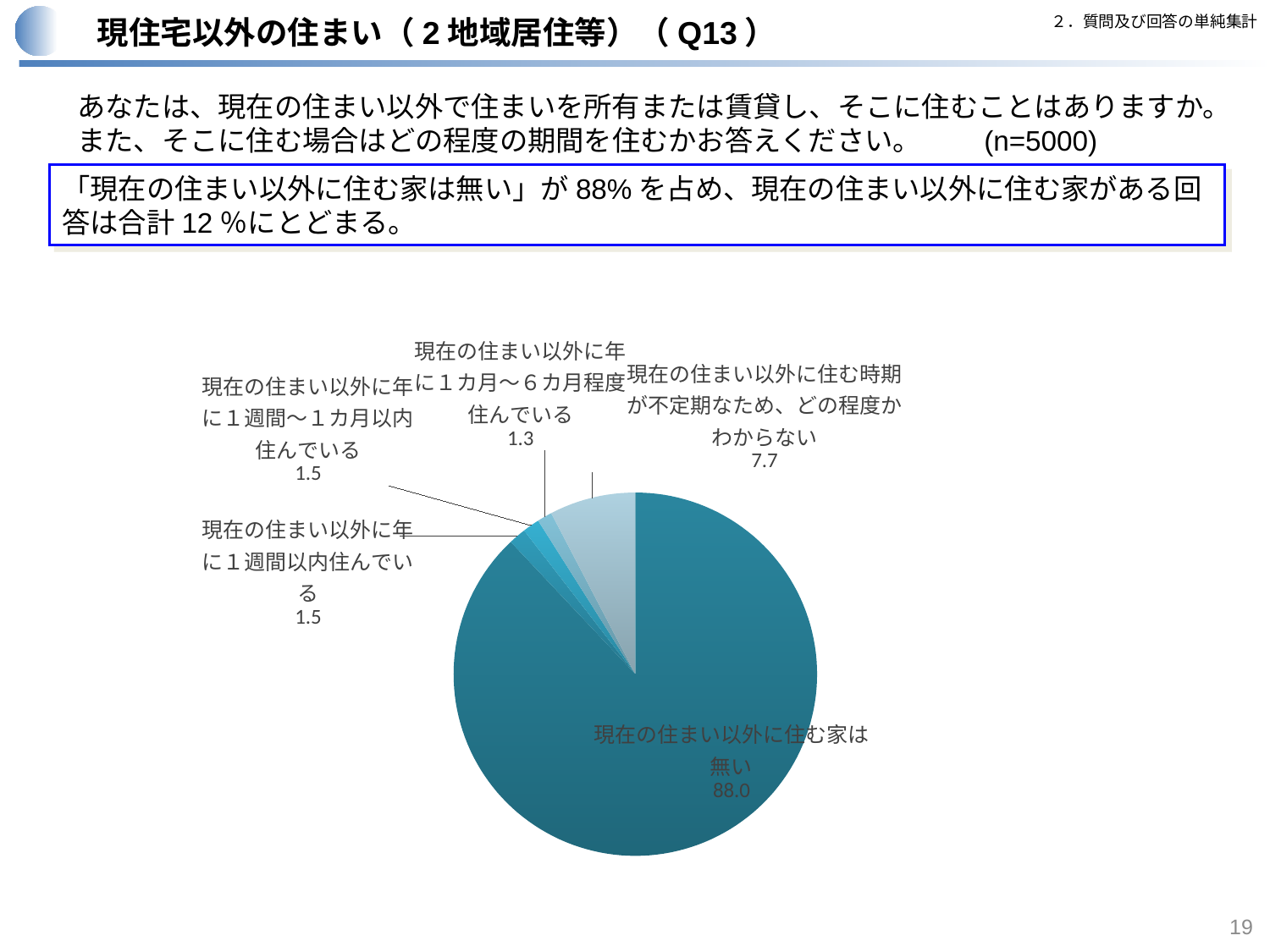

２．質問及び回答の単純集計

現住宅以外の住まい（2地域居住等）（Q13）

あなたは、現在の住まい以外で住まいを所有または賃貸し、そこに住むことはありますか。また、そこに住む場合はどの程度の期間を住むかお答えください。　　(n=5000)
「現在の住まい以外に住む家は無い」が88%を占め、現在の住まい以外に住む家がある回答は合計12％にとどまる。

### Chart

| Category |  |
|---|---|
| 現在の住まい以外に住む家は無い | 87.98 |
| 現在の住まい以外に年に１週間以内住んでいる | 1.54 |
| 現在の住まい以外に年に１週間～１カ月以内住んでいる | 1.5 |
| 現在の住まい以外に年に１カ月～６カ月程度住んでいる | 1.32 |
| 現在の住まい以外に住む時期が不定期なため、どの程度かわからない | 7.66 |
19